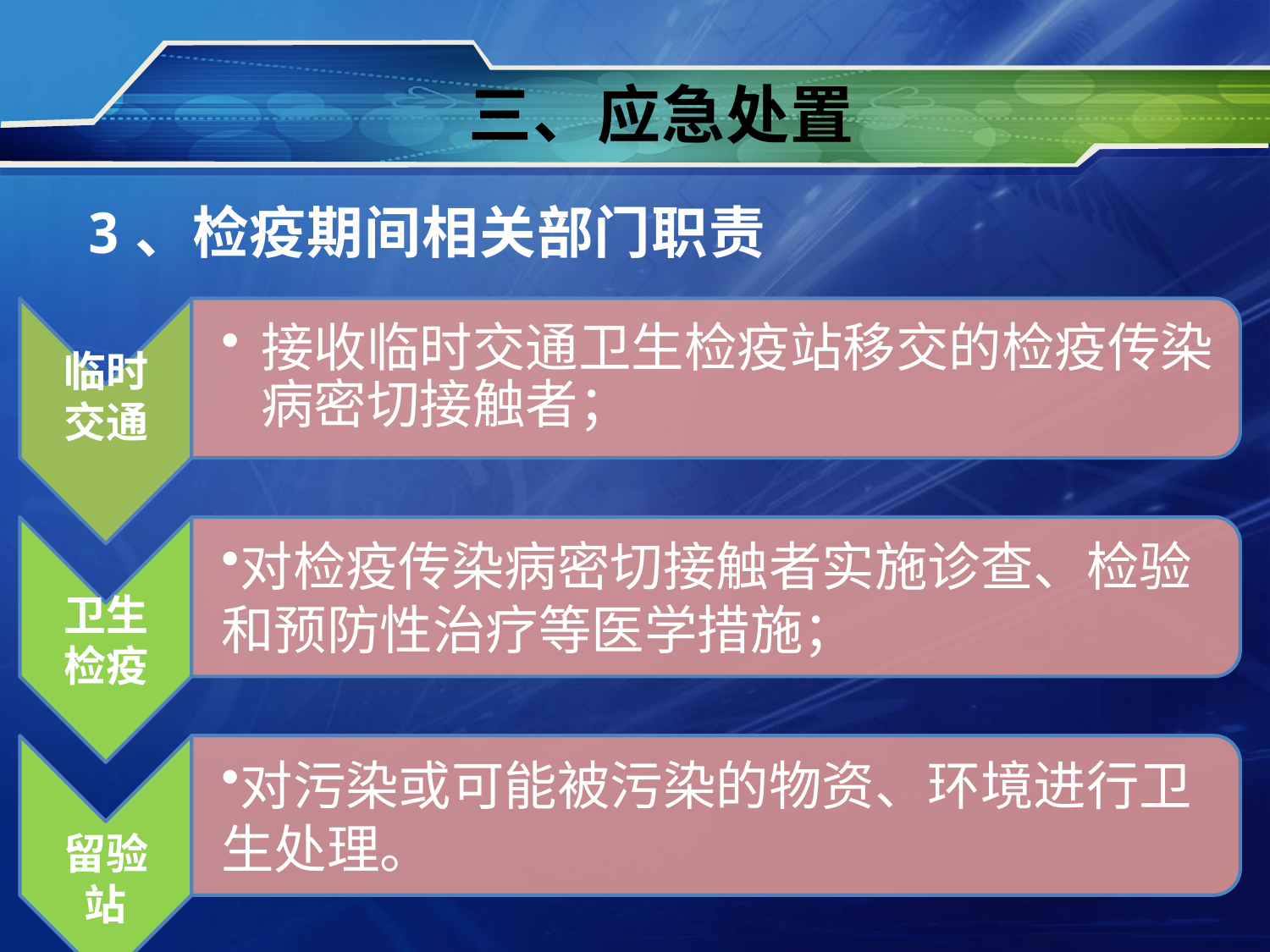

# 三、应急处置
3、检疫期间相关部门职责

临时
交通

接收临时交通卫生检疫站移交的检疫传染病密切接触者；
卫生
检疫
对检疫传染病密切接触者实施诊查、检验和预防性治疗等医学措施；

留验
站
对污染或可能被污染的物资、环境进行卫生处理。